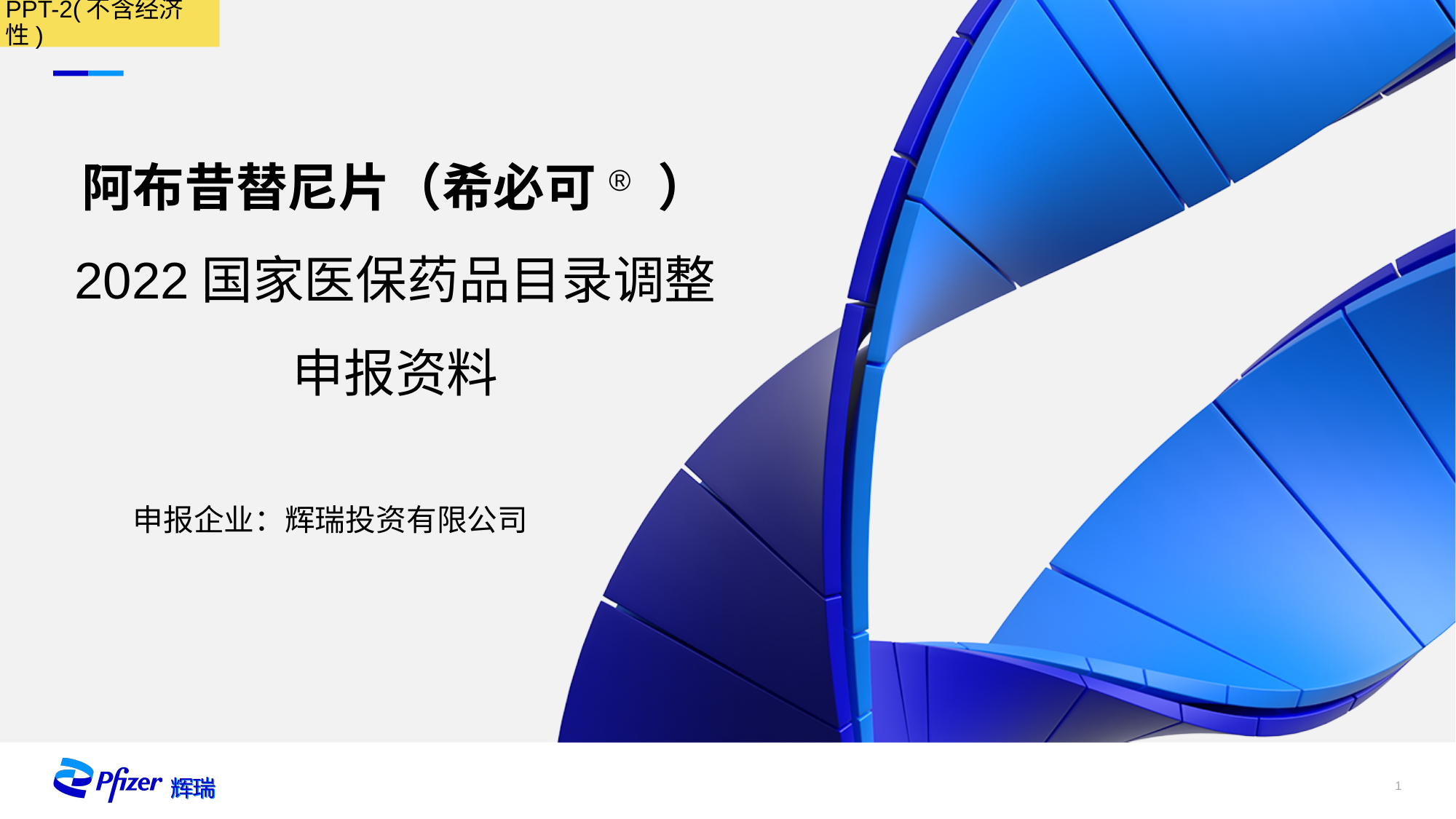

PPT-2(不含经济性)
# 阿布昔替尼片（希必可® ） 2022国家医保药品目录调整 申报资料
申报企业：辉瑞投资有限公司